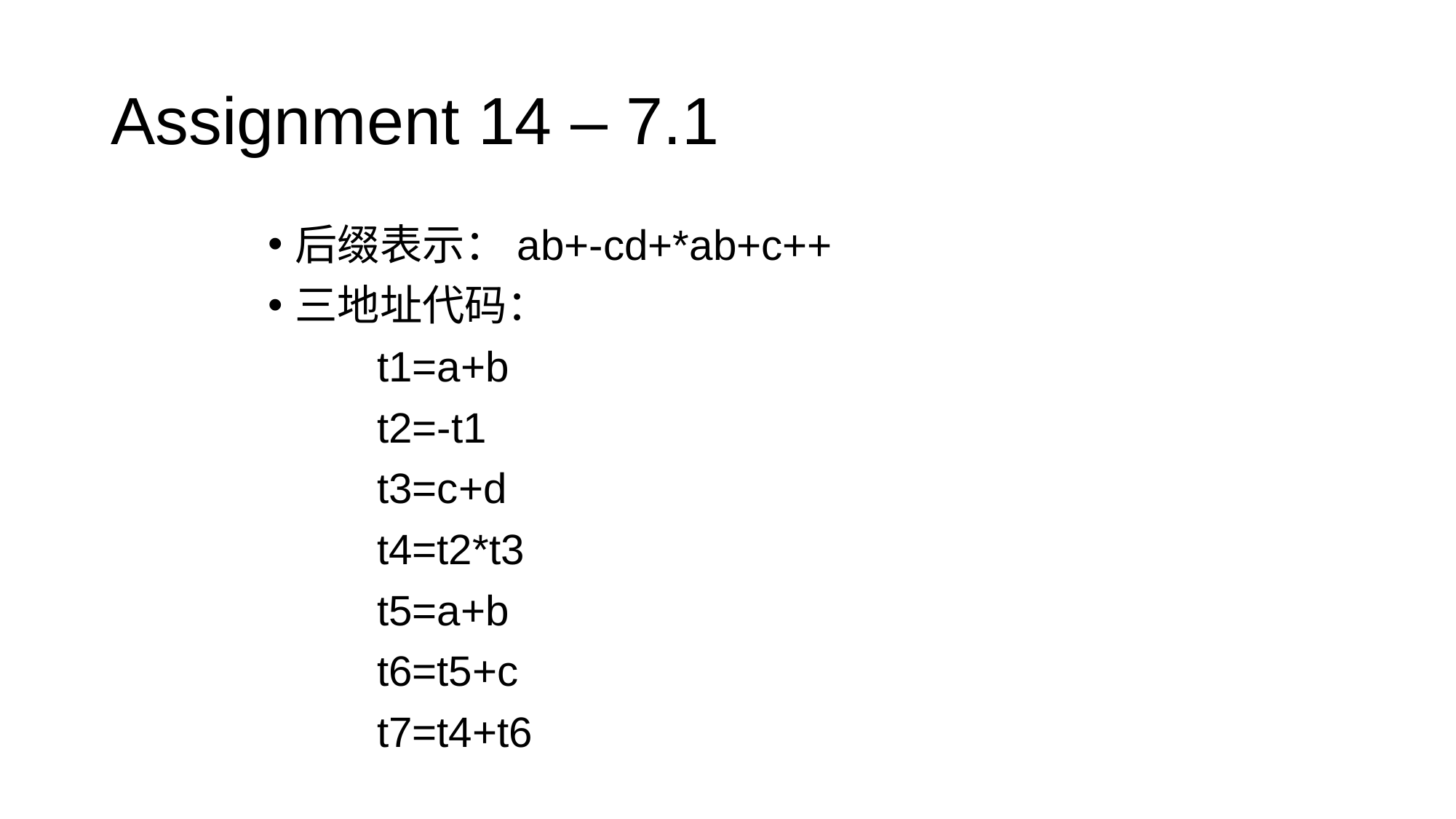

# Assignment 14 – 7.1
后缀表示：ab+-cd+*ab+c++
三地址代码：
	t1=a+b
	t2=-t1
	t3=c+d
	t4=t2*t3
	t5=a+b
	t6=t5+c
	t7=t4+t6